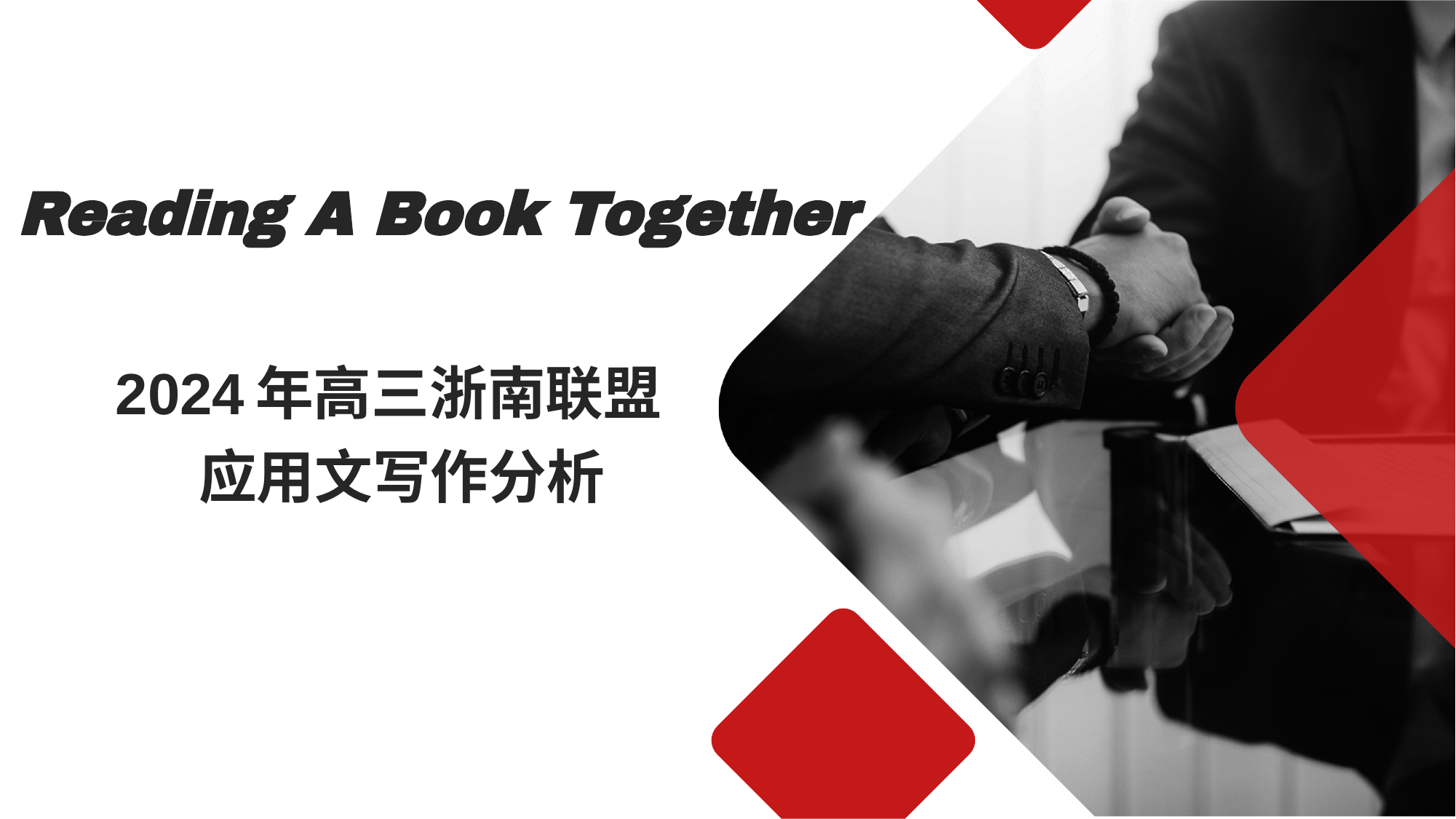

Reading A Book Together
# 2024年高三浙南联盟 应用文写作分析